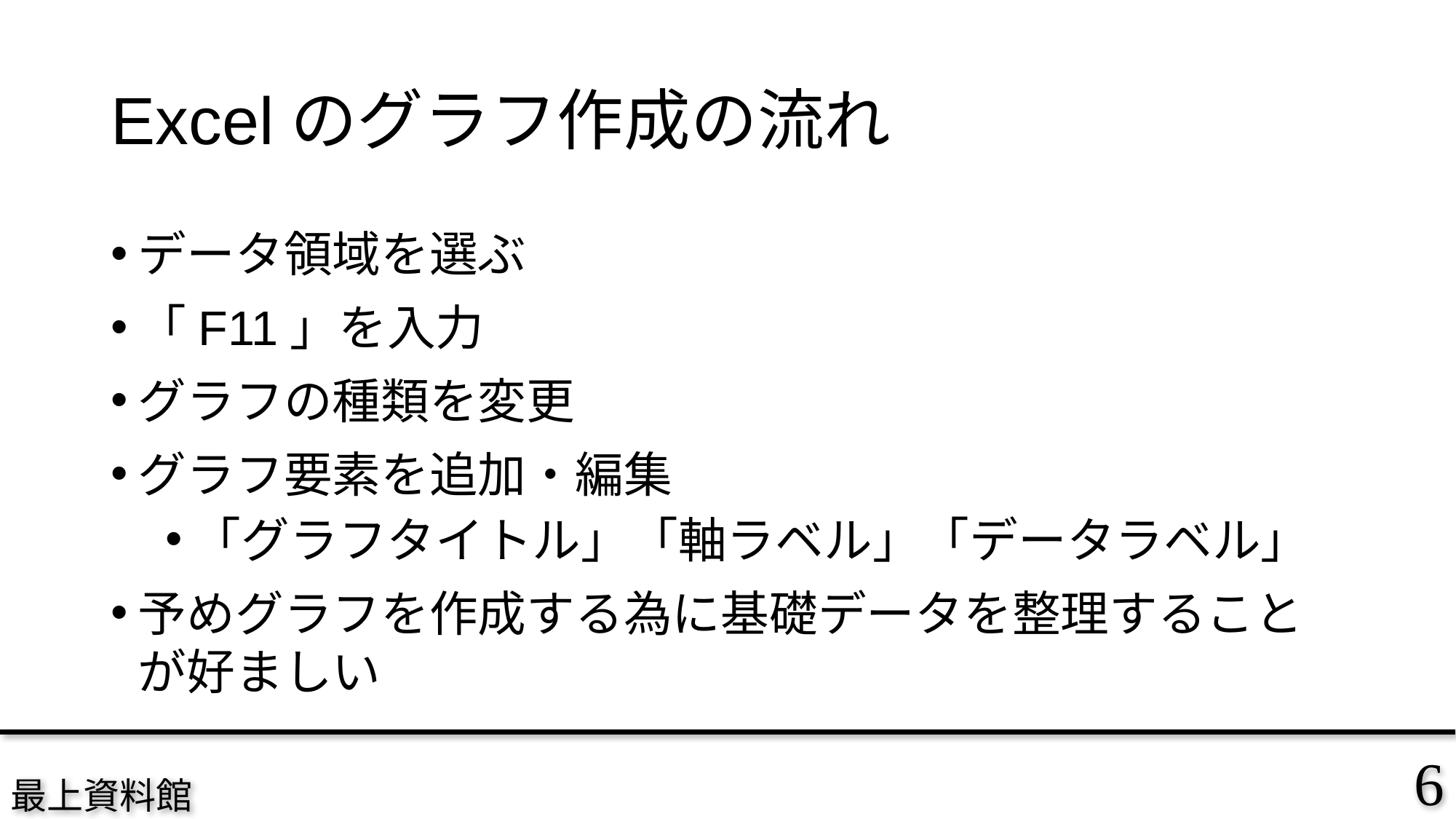

# Excelのグラフ作成の流れ
データ領域を選ぶ
「F11」を入力
グラフの種類を変更
グラフ要素を追加・編集
「グラフタイトル」「軸ラベル」「データラベル」
予めグラフを作成する為に基礎データを整理することが好ましい